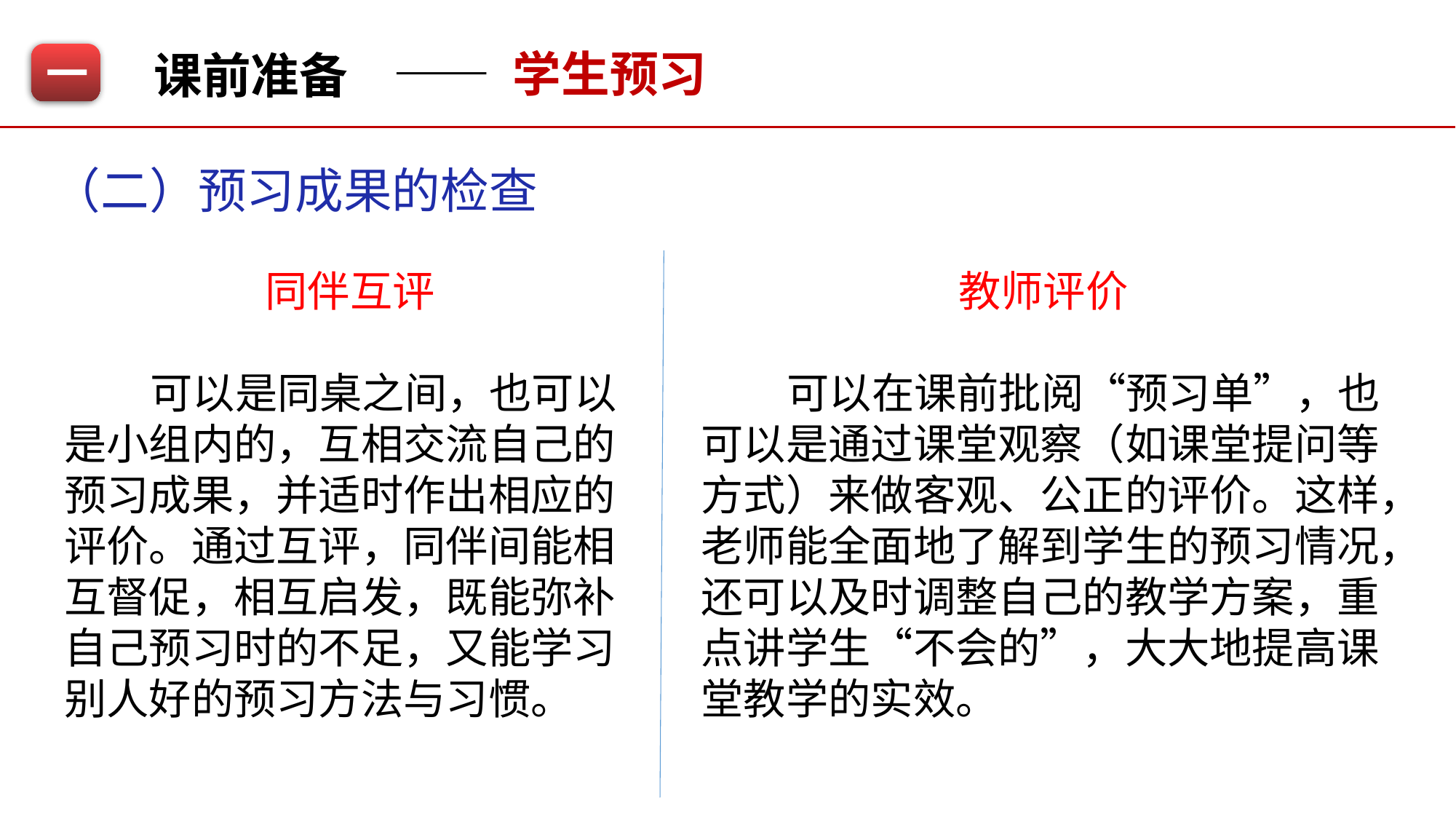

—— 学生预习
课前准备
一
（二）预习成果的检查
同伴互评

        可以是同桌之间，也可以是小组内的，互相交流自己的预习成果，并适时作出相应的评价。通过互评，同伴间能相互督促，相互启发，既能弥补自己预习时的不足，又能学习别人好的预习方法与习惯。

教师评价

        可以在课前批阅“预习单”，也可以是通过课堂观察（如课堂提问等方式）来做客观、公正的评价。这样，老师能全面地了解到学生的预习情况，还可以及时调整自己的教学方案，重点讲学生“不会的”，大大地提高课堂教学的实效。